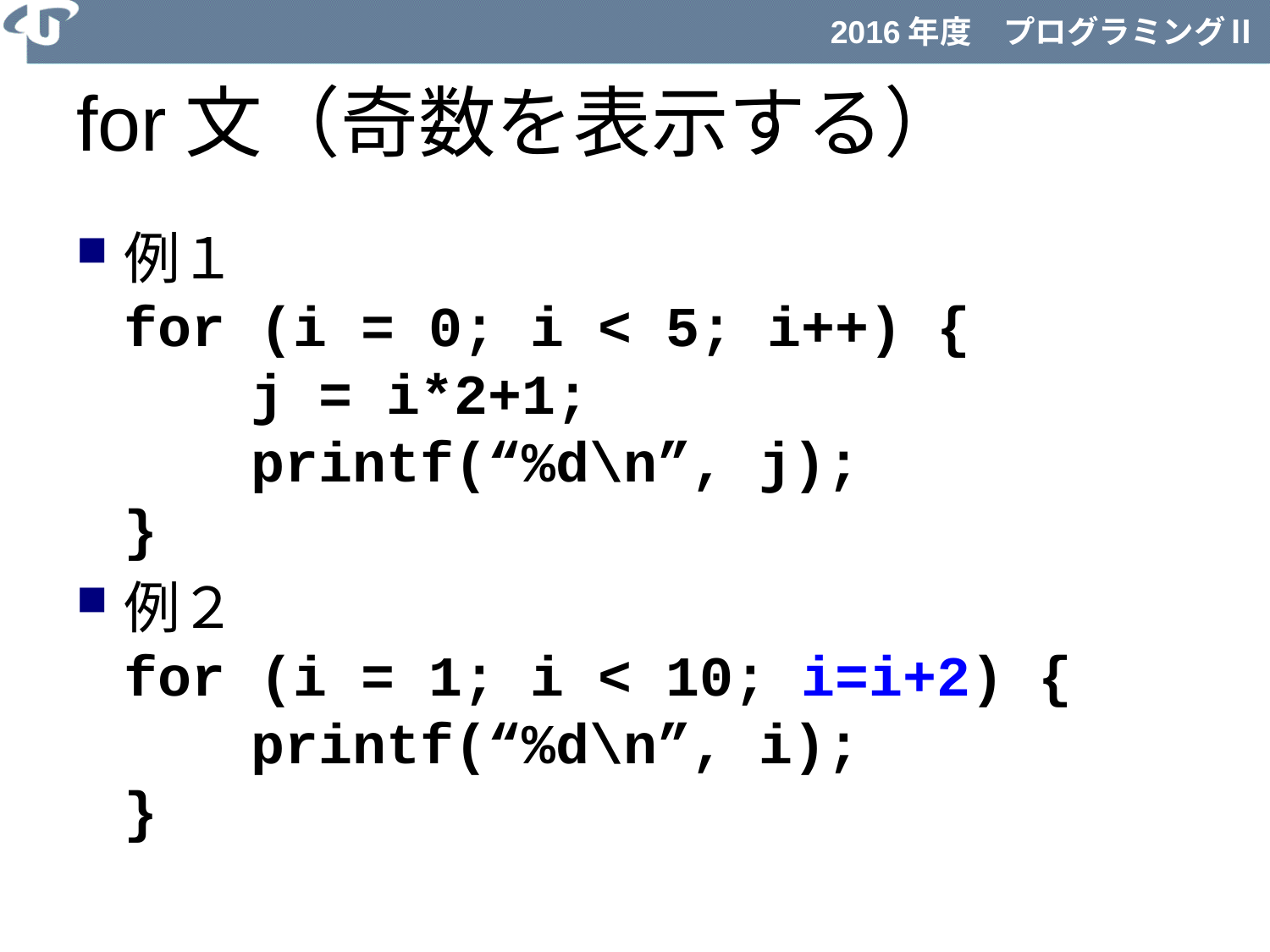

# for文（奇数を表示する）
例１
for (i = 0; i < 5; i++) {
	j = i*2+1;
	printf(“%d\n”, j);
}
例２
for (i = 1; i < 10; i=i+2) {
	printf(“%d\n”, i);
}